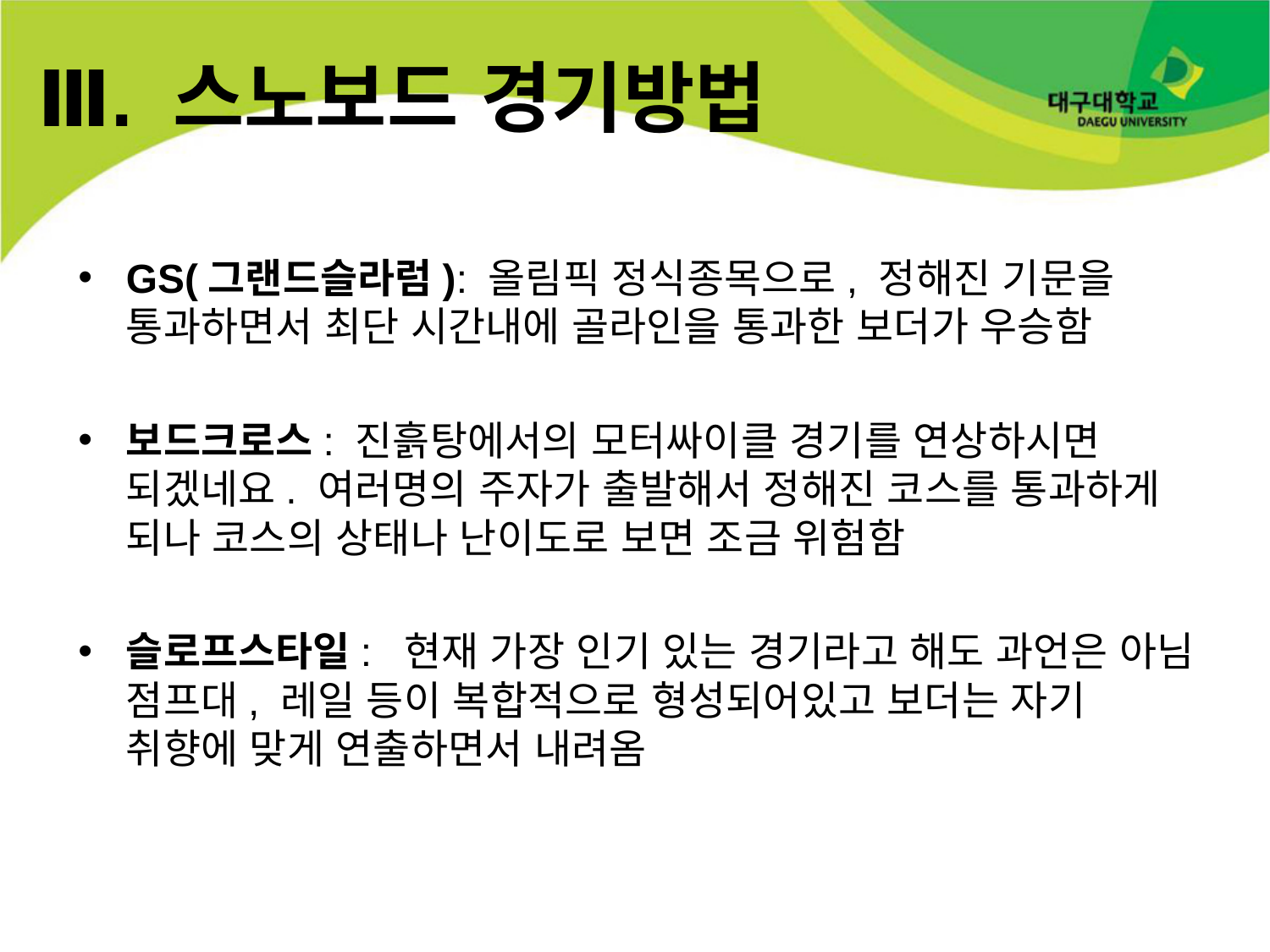

# Ⅲ. 스노보드 경기방법
GS(그랜드슬라럼): 올림픽 정식종목으로, 정해진 기문을 통과하면서 최단 시간내에 골라인을 통과한 보더가 우승함

보드크로스: 진흙탕에서의 모터싸이클 경기를 연상하시면 되겠네요. 여러명의 주자가 출발해서 정해진 코스를 통과하게 되나 코스의 상태나 난이도로 보면 조금 위험함

슬로프스타일:  현재 가장 인기 있는 경기라고 해도 과언은 아님 점프대, 레일 등이 복합적으로 형성되어있고 보더는 자기 취향에 맞게 연출하면서 내려옴